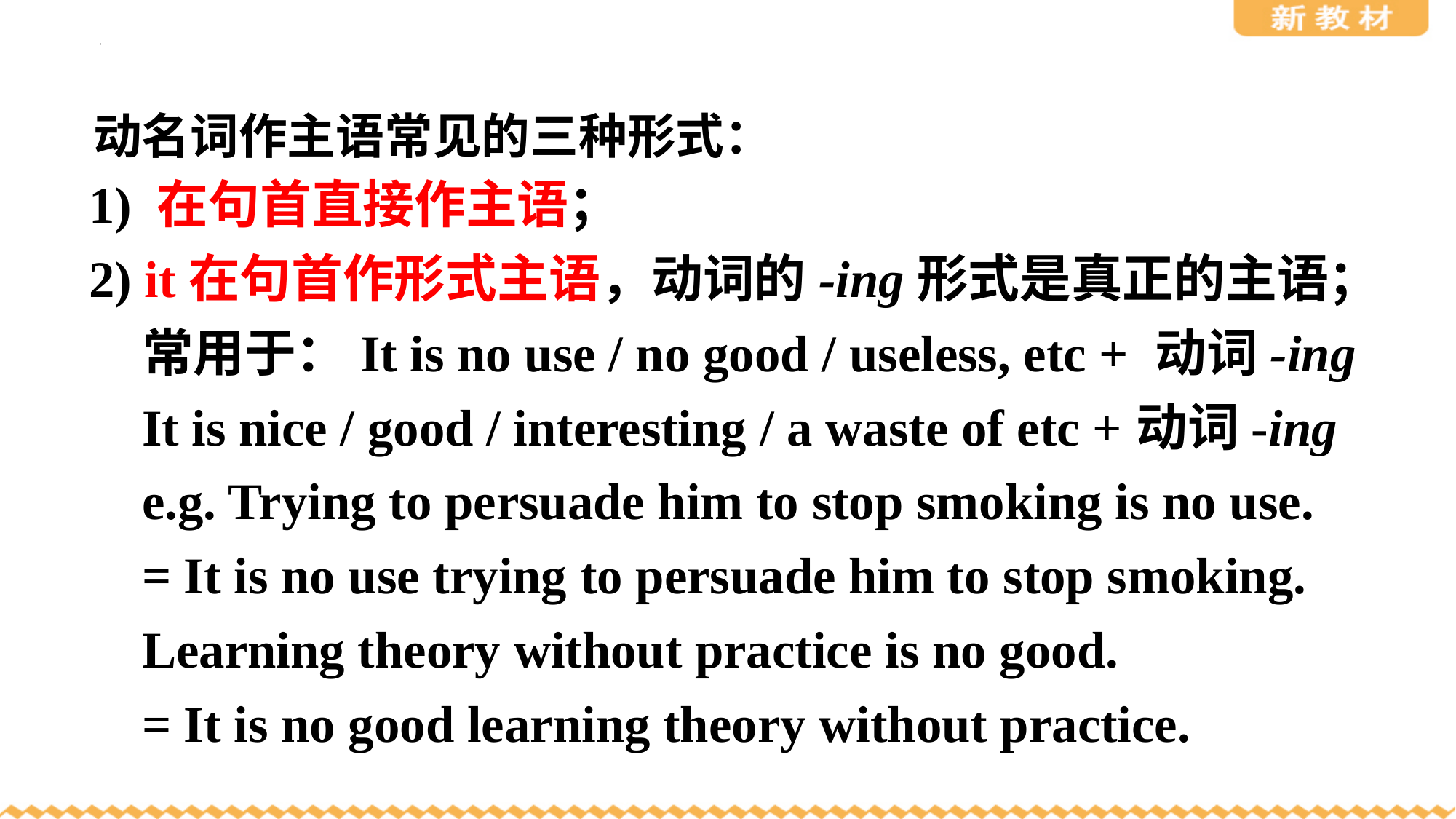

动名词作主语常见的三种形式：
1) 在句首直接作主语；
2) it在句首作形式主语，动词的-ing形式是真正的主语；
常用于：It is no use / no good / useless, etc + 动词-ing
It is nice / good / interesting / a waste of etc +动词-ing
e.g. Trying to persuade him to stop smoking is no use.
= It is no use trying to persuade him to stop smoking.
Learning theory without practice is no good.
= It is no good learning theory without practice.